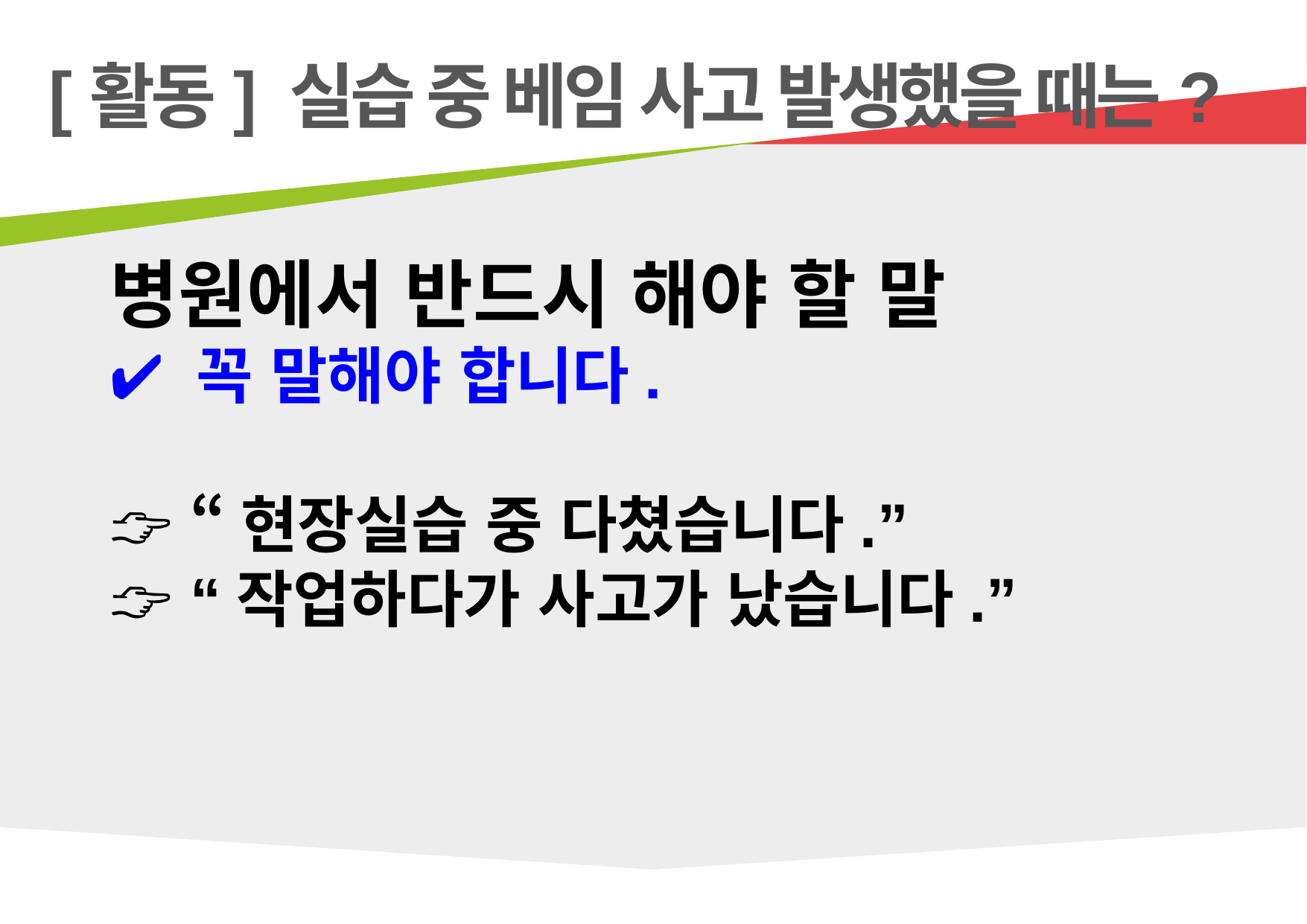

[활동] 실습 중 베임 사고 발생했을 때는?
병원에서 반드시 해야 할 말
✔ 꼭 말해야 합니다.

👉 “현장실습 중 다쳤습니다.”
👉 “작업하다가 사고가 났습니다.”